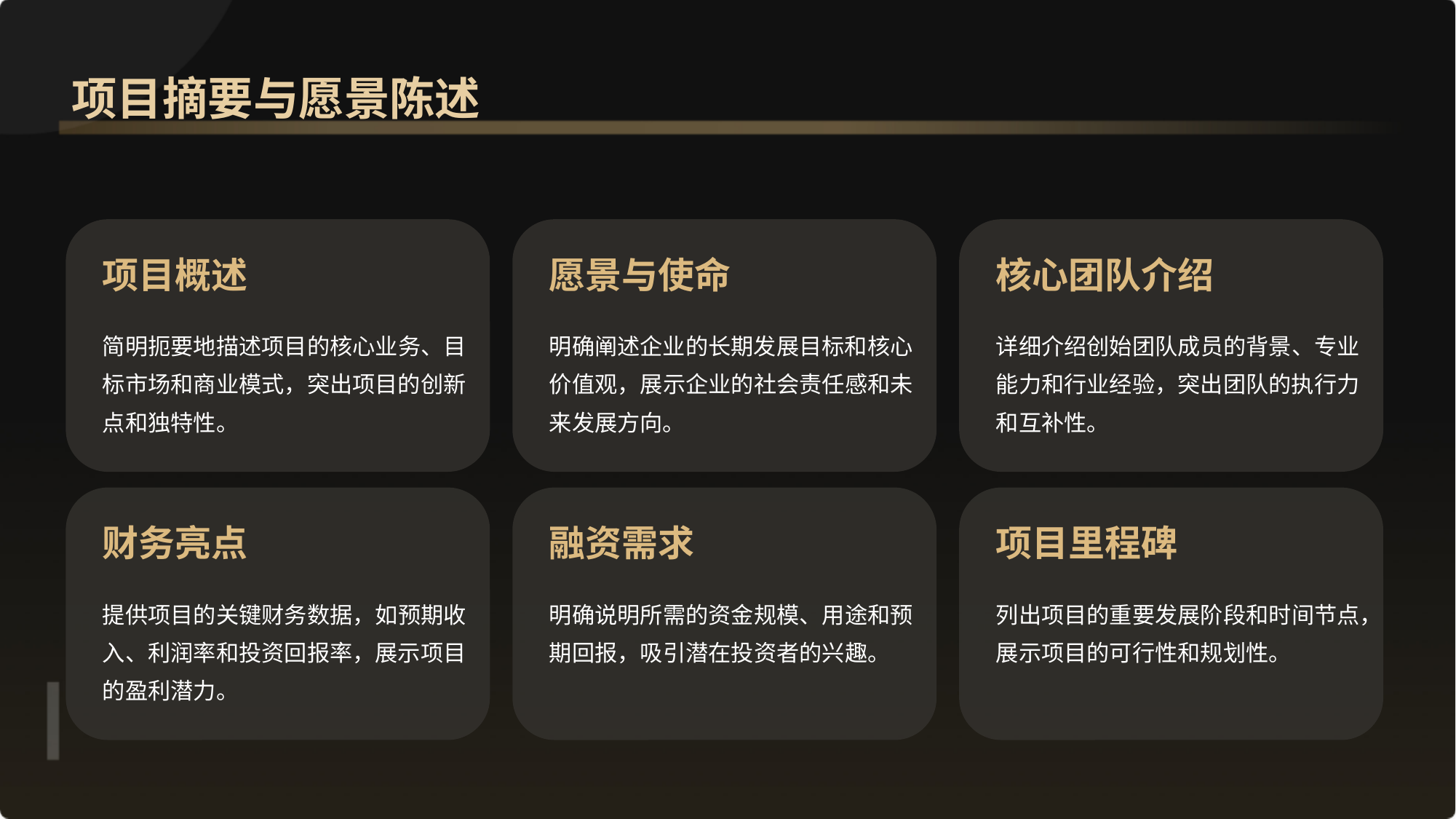

项目摘要与愿景陈述

项目概述
愿景与使命
核心团队介绍
简明扼要地描述项目的核心业务、目标市场和商业模式，突出项目的创新点和独特性。
明确阐述企业的长期发展目标和核心价值观，展示企业的社会责任感和未来发展方向。
详细介绍创始团队成员的背景、专业能力和行业经验，突出团队的执行力和互补性。

财务亮点
融资需求
项目里程碑
提供项目的关键财务数据，如预期收入、利润率和投资回报率，展示项目的盈利潜力。
明确说明所需的资金规模、用途和预期回报，吸引潜在投资者的兴趣。
列出项目的重要发展阶段和时间节点，展示项目的可行性和规划性。